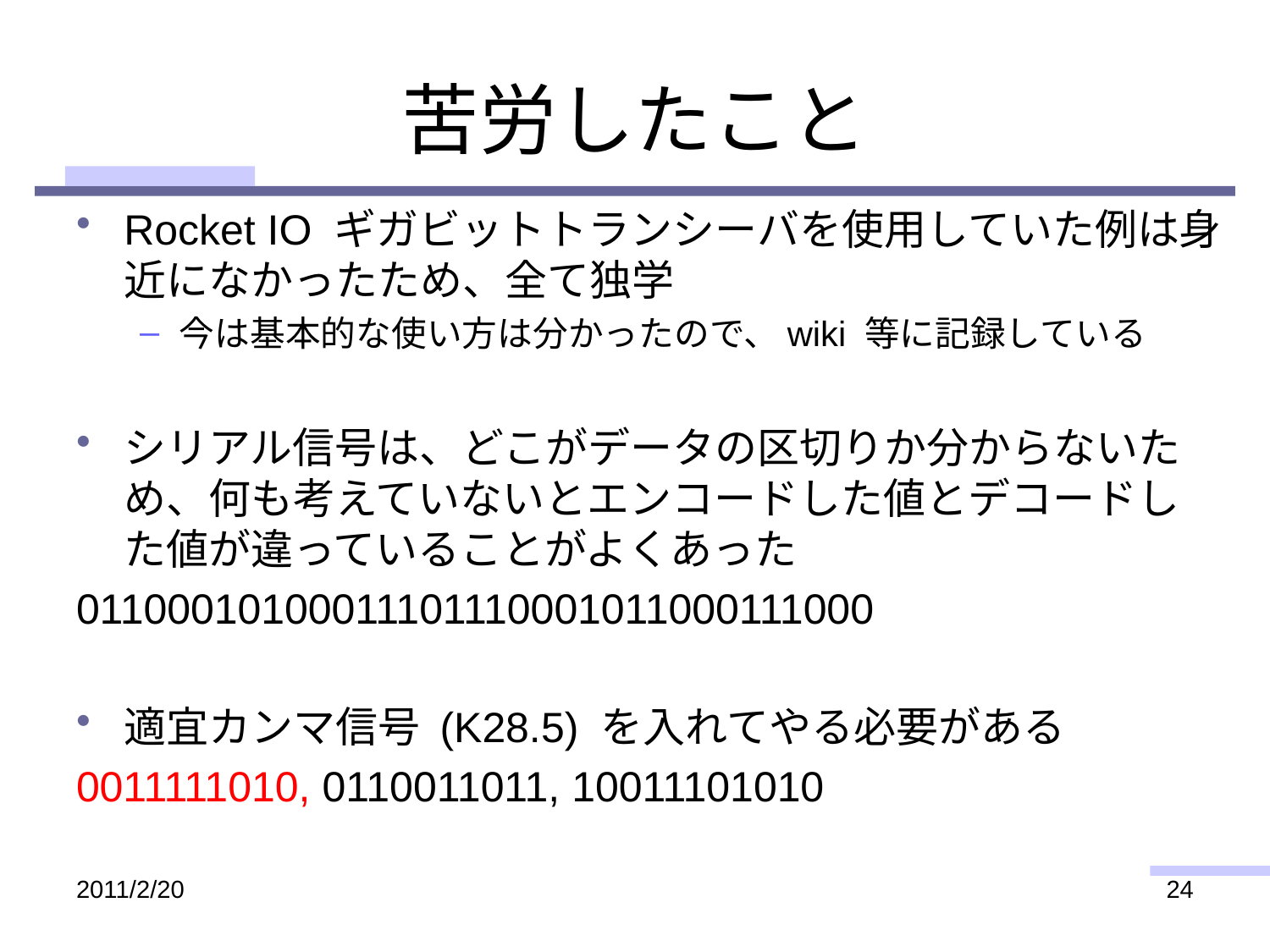

# 苦労したこと
Rocket IO ギガビットトランシーバを使用していた例は身近になかったため、全て独学
今は基本的な使い方は分かったので、wiki 等に記録している

シリアル信号は、どこがデータの区切りか分からないため、何も考えていないとエンコードした値とデコードした値が違っていることがよくあった
01100010100011101110001011000111000

適宜カンマ信号 (K28.5) を入れてやる必要がある
0011111010, 0110011011, 10011101010
2011/2/20
24